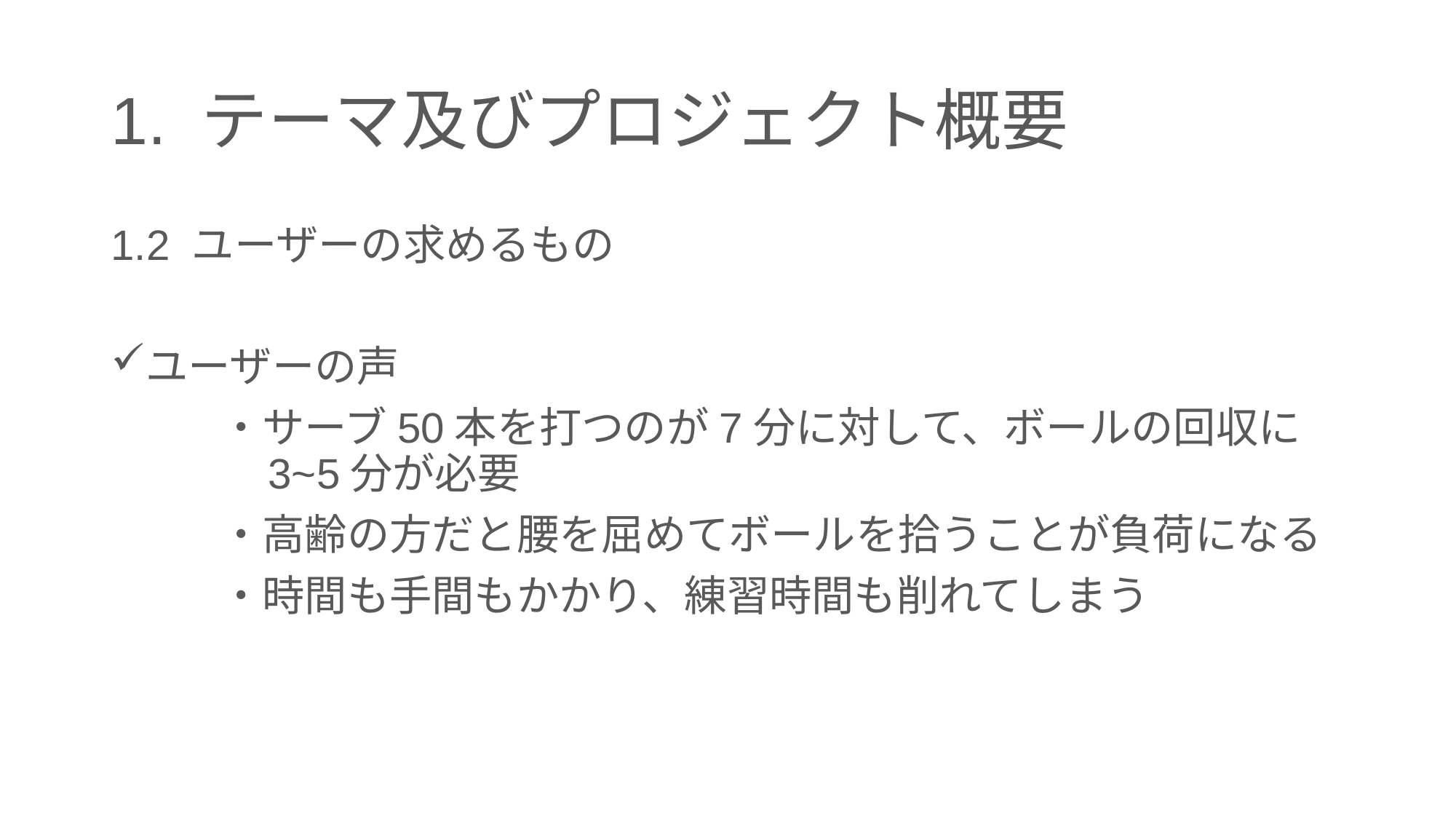

# 1. テーマ及びプロジェクト概要
1.2 ユーザーの求めるもの

ユーザーの声
	・サーブ50本を打つのが7分に対して、ボールの回収に		    3~5分が必要
 	・高齢の方だと腰を屈めてボールを拾うことが負荷になる
 	・時間も手間もかかり、練習時間も削れてしまう